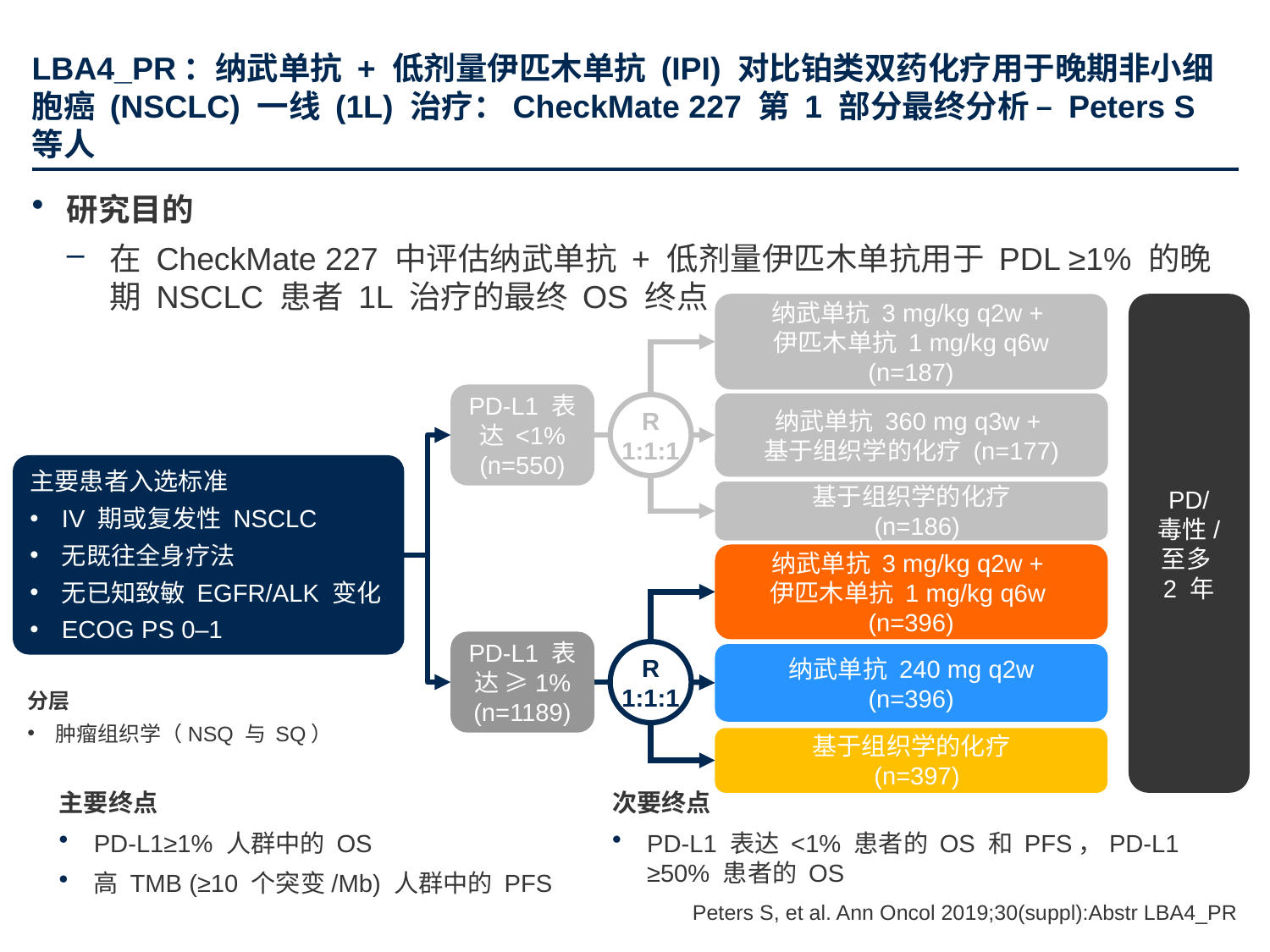

# LBA4_PR：纳武单抗 + 低剂量伊匹木单抗 (IPI) 对比铂类双药化疗用于晚期非小细胞癌 (NSCLC) 一线 (1L) 治疗：CheckMate 227 第 1 部分最终分析 – Peters S 等人
研究目的
在 CheckMate 227 中评估纳武单抗 + 低剂量伊匹木单抗用于 PDL ≥1% 的晚期 NSCLC 患者 1L 治疗的最终 OS 终点
纳武单抗 3 mg/kg q2w +
伊匹木单抗 1 mg/kg q6w (n=187)
PD/
毒性/
至多
2 年
PD-L1 表达 <1% (n=550)
纳武单抗 360 mg q3w +
基于组织学的化疗 (n=177)
R
1:1:1
主要患者入选标准
IV 期或复发性 NSCLC
无既往全身疗法
无已知致敏 EGFR/ALK 变化
ECOG PS 0–1
基于组织学的化疗
 (n=186)
纳武单抗 3 mg/kg q2w +
伊匹木单抗 1 mg/kg q6w
(n=396)
PD-L1 表达 ≥1% (n=1189)
R
1:1:1
纳武单抗 240 mg q2w
(n=396)
分层
肿瘤组织学（NSQ 与 SQ）
基于组织学的化疗
 (n=397)
主要终点
PD-L1≥1% 人群中的 OS
高 TMB (≥10 个突变/Mb) 人群中的 PFS
次要终点
PD-L1 表达 <1% 患者的 OS 和 PFS，PD-L1 ≥50% 患者的 OS
Peters S, et al. Ann Oncol 2019;30(suppl):Abstr LBA4_PR